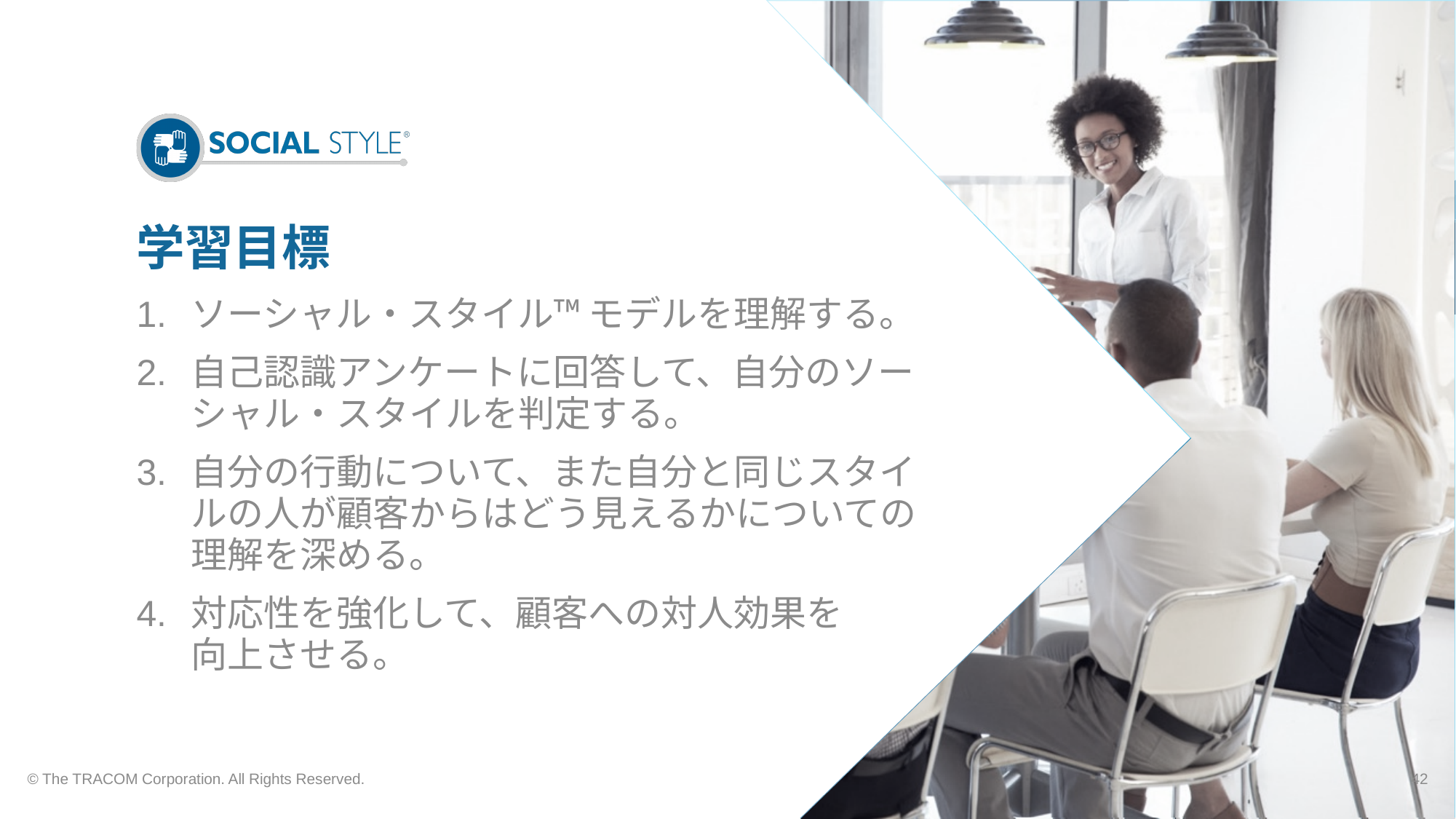

# 学習目標
ソーシャル・スタイル™ モデルを理解する。
自己認識アンケートに回答して、自分のソーシャル・スタイルを判定する。
自分の行動について、また自分と同じスタイルの人が顧客からはどう見えるかについての理解を深める。
対応性を強化して、顧客への対人効果を
向上させる。
© The TRACOM Corporation. All Rights Reserved.
42